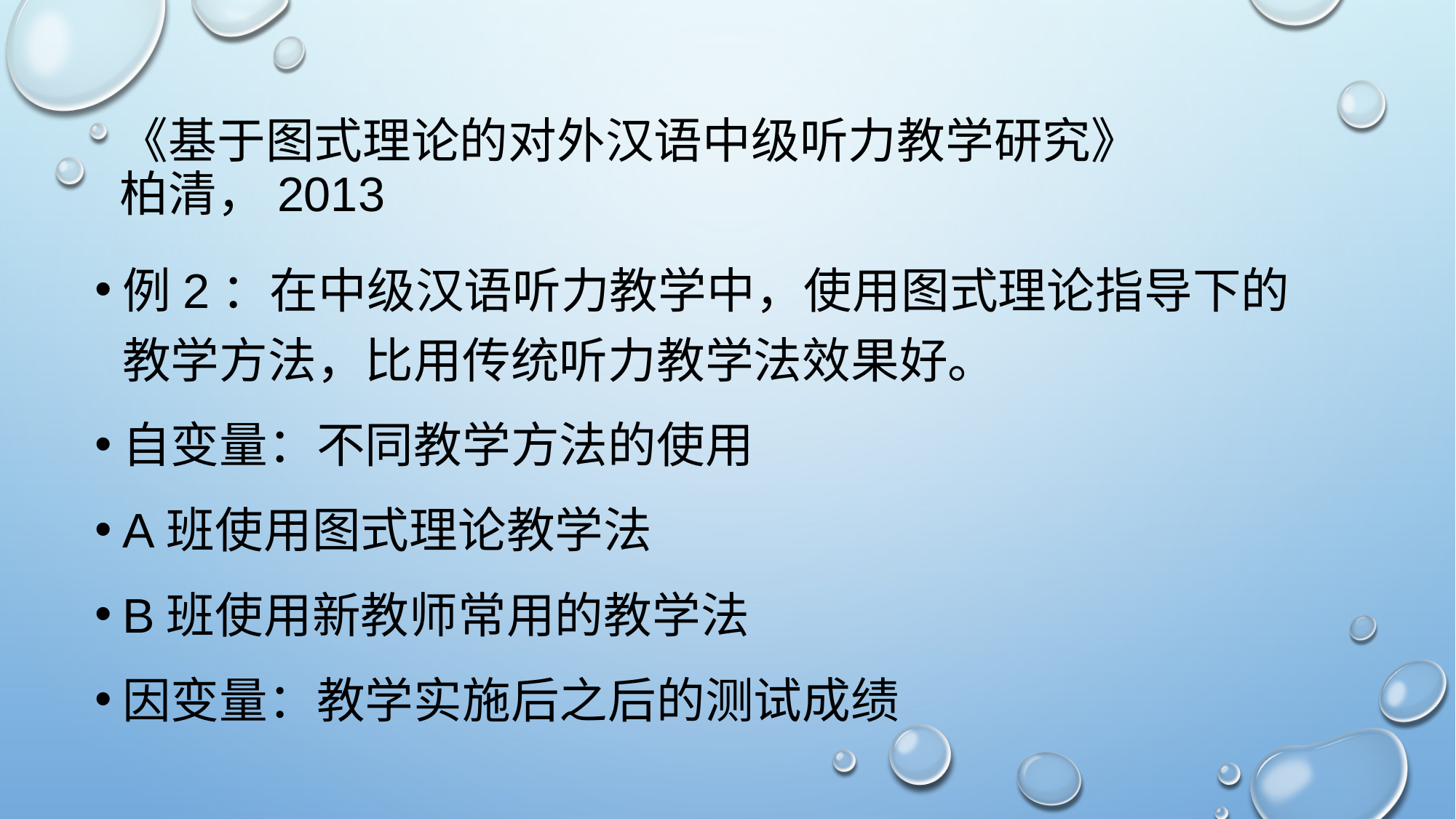

# 《基于图式理论的对外汉语中级听力教学研究》 柏清，2013
例2：在中级汉语听力教学中，使用图式理论指导下的教学方法，比用传统听力教学法效果好。
自变量：不同教学方法的使用
A班使用图式理论教学法
B班使用新教师常用的教学法
因变量：教学实施后之后的测试成绩